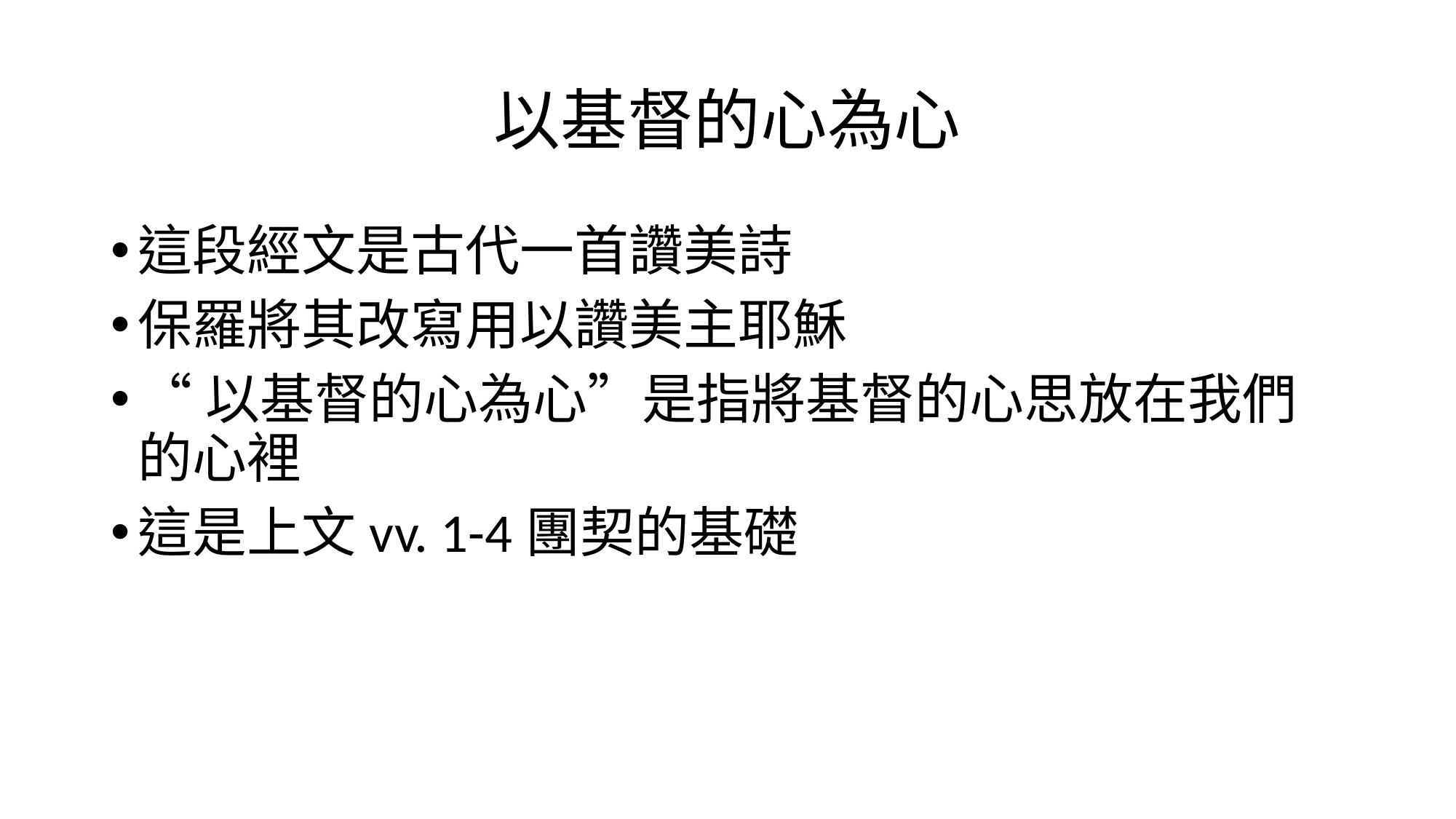

# 以基督的心為心
這段經文是古代一首讚美詩
保羅將其改寫用以讚美主耶穌
“以基督的心為心”是指將基督的心思放在我們的心裡
這是上文vv. 1-4團契的基礎